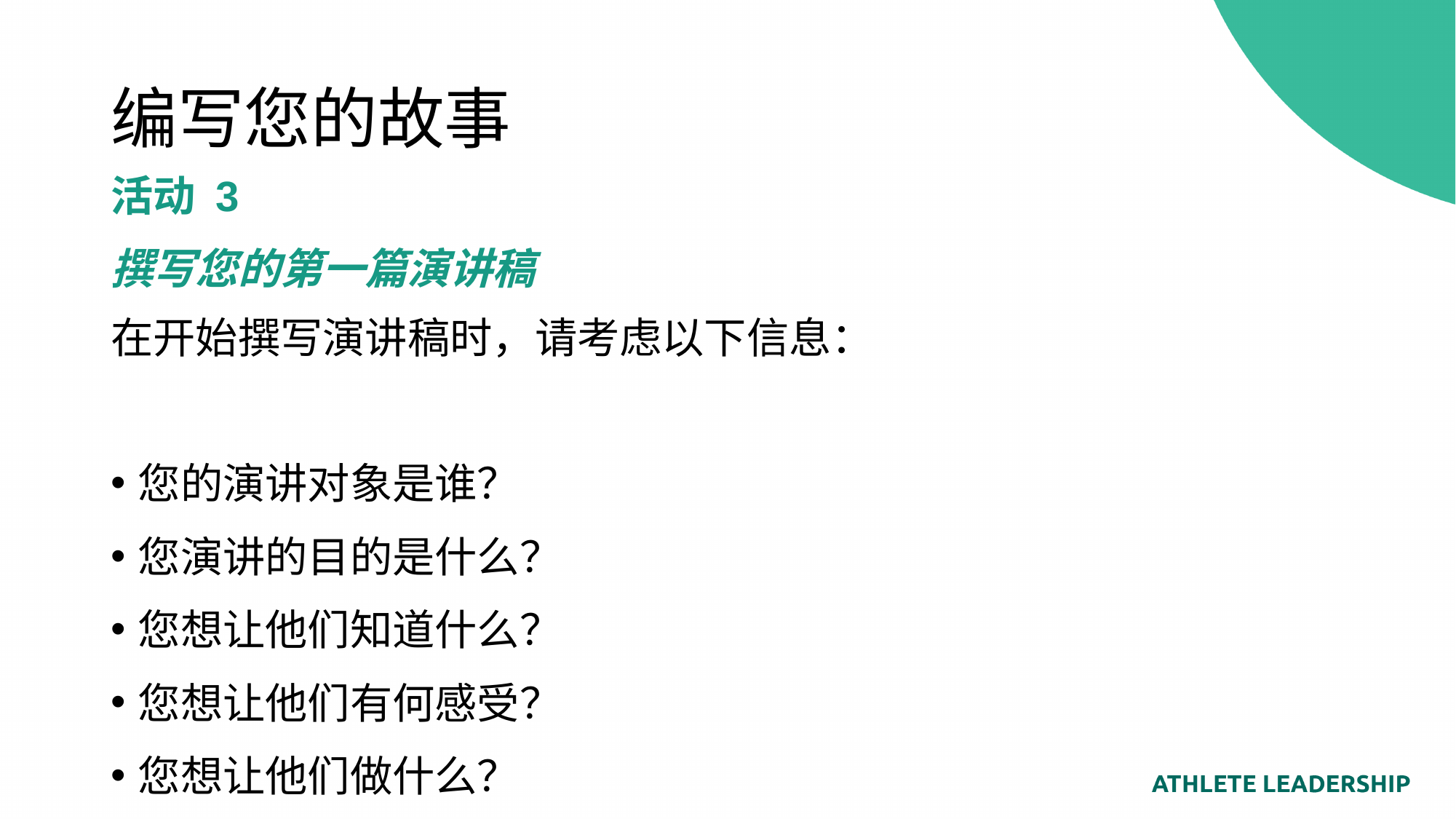

# 编写您的故事
活动 3
撰写您的第一篇演讲稿
在开始撰写演讲稿时，请考虑以下信息：

您的演讲对象是谁？
您演讲的目的是什么？
您想让他们知道什么？
您想让他们有何感受？
您想让他们做什么？